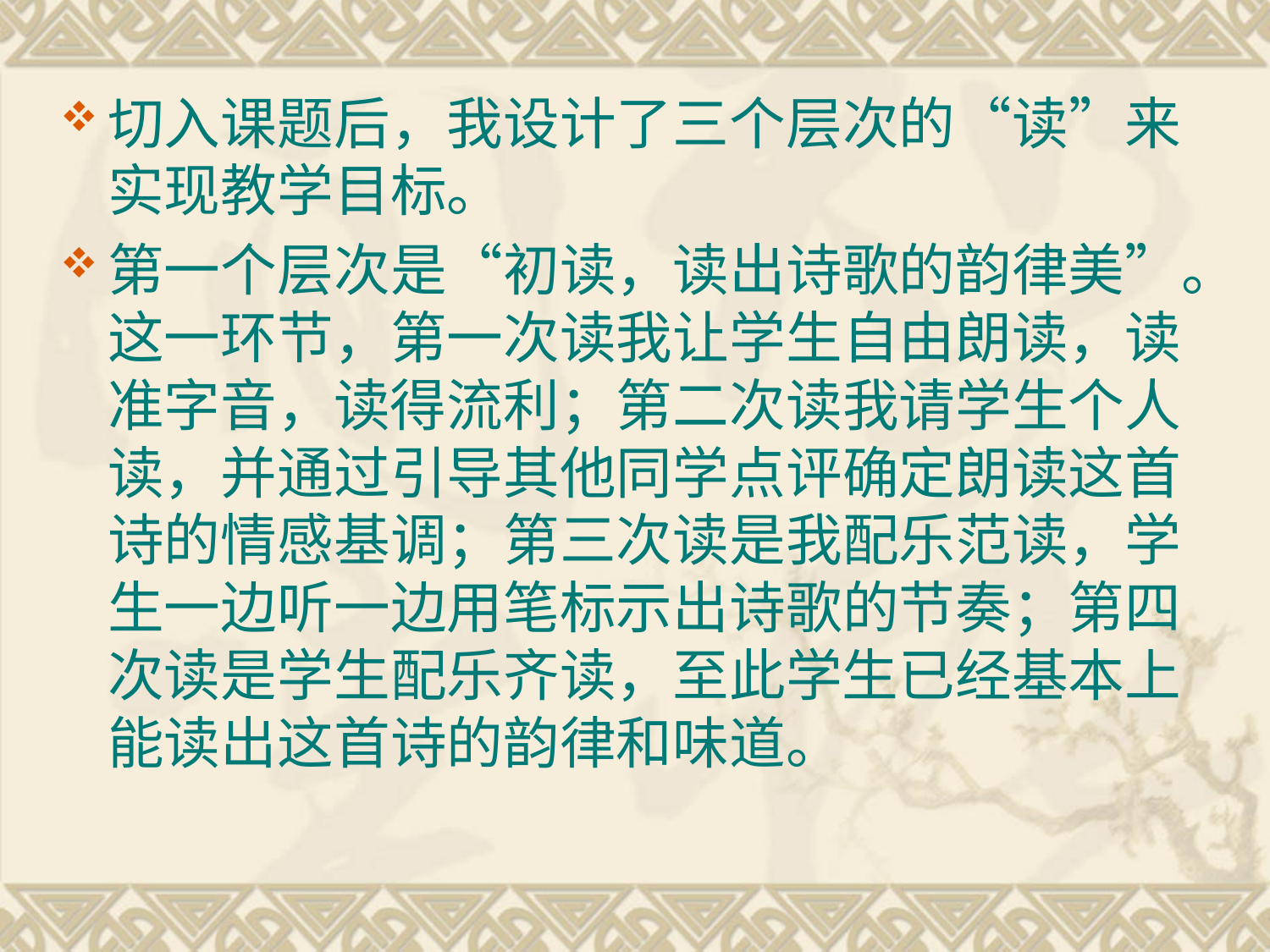

切入课题后，我设计了三个层次的“读”来实现教学目标。
第一个层次是“初读，读出诗歌的韵律美”。这一环节，第一次读我让学生自由朗读，读准字音，读得流利；第二次读我请学生个人读，并通过引导其他同学点评确定朗读这首诗的情感基调；第三次读是我配乐范读，学生一边听一边用笔标示出诗歌的节奏；第四次读是学生配乐齐读，至此学生已经基本上能读出这首诗的韵律和味道。